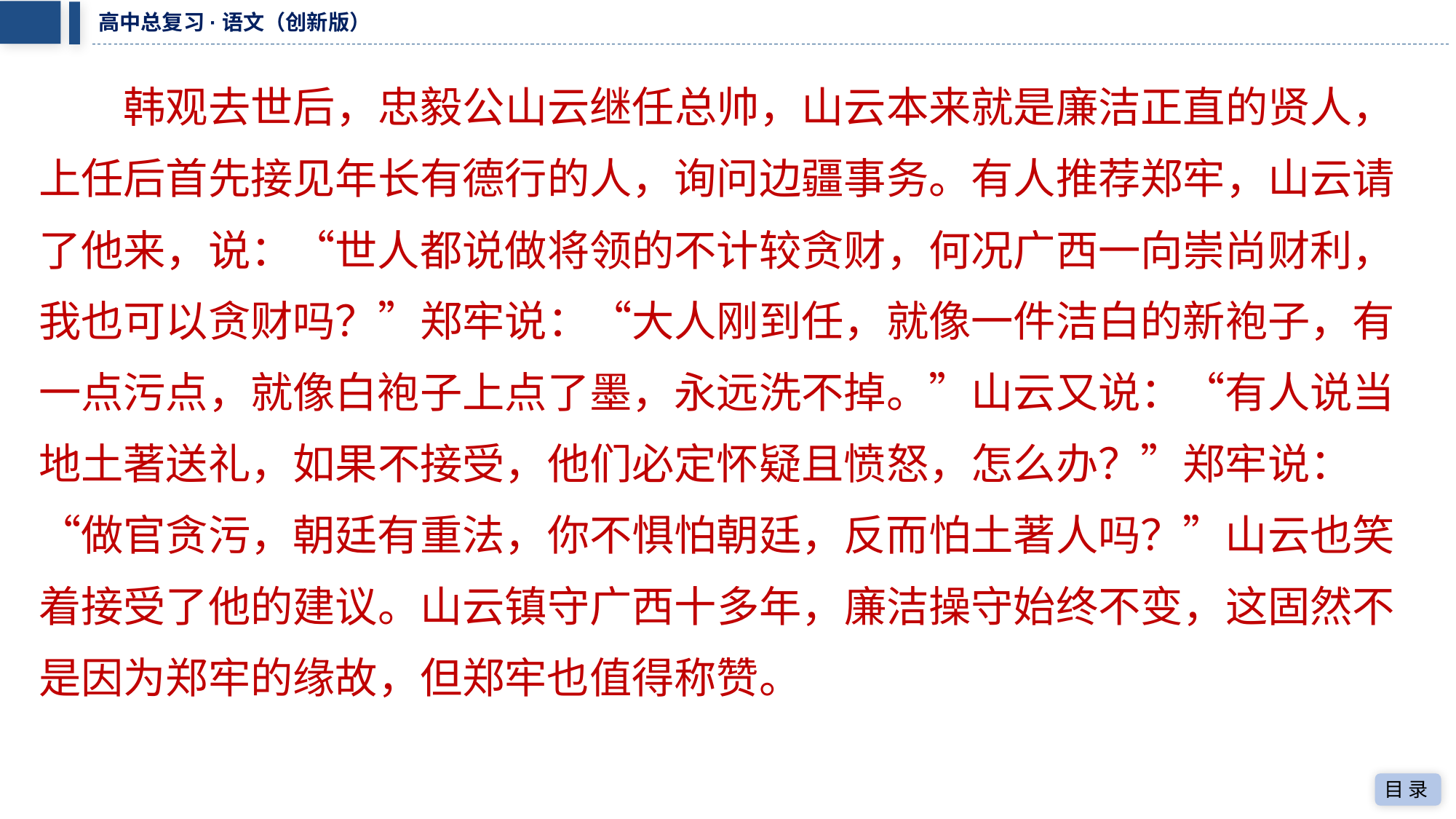

韩观去世后，忠毅公山云继任总帅，山云本来就是廉洁正直的贤人，
上任后首先接见年长有德行的人，询问边疆事务。有人推荐郑牢，山云请
了他来，说：“世人都说做将领的不计较贪财，何况广西一向崇尚财利，
我也可以贪财吗？”郑牢说：“大人刚到任，就像一件洁白的新袍子，有
一点污点，就像白袍子上点了墨，永远洗不掉。”山云又说：“有人说当
地土著送礼，如果不接受，他们必定怀疑且愤怒，怎么办？”郑牢说：
“做官贪污，朝廷有重法，你不惧怕朝廷，反而怕土著人吗？”山云也笑
着接受了他的建议。山云镇守广西十多年，廉洁操守始终不变，这固然不
是因为郑牢的缘故，但郑牢也值得称赞。